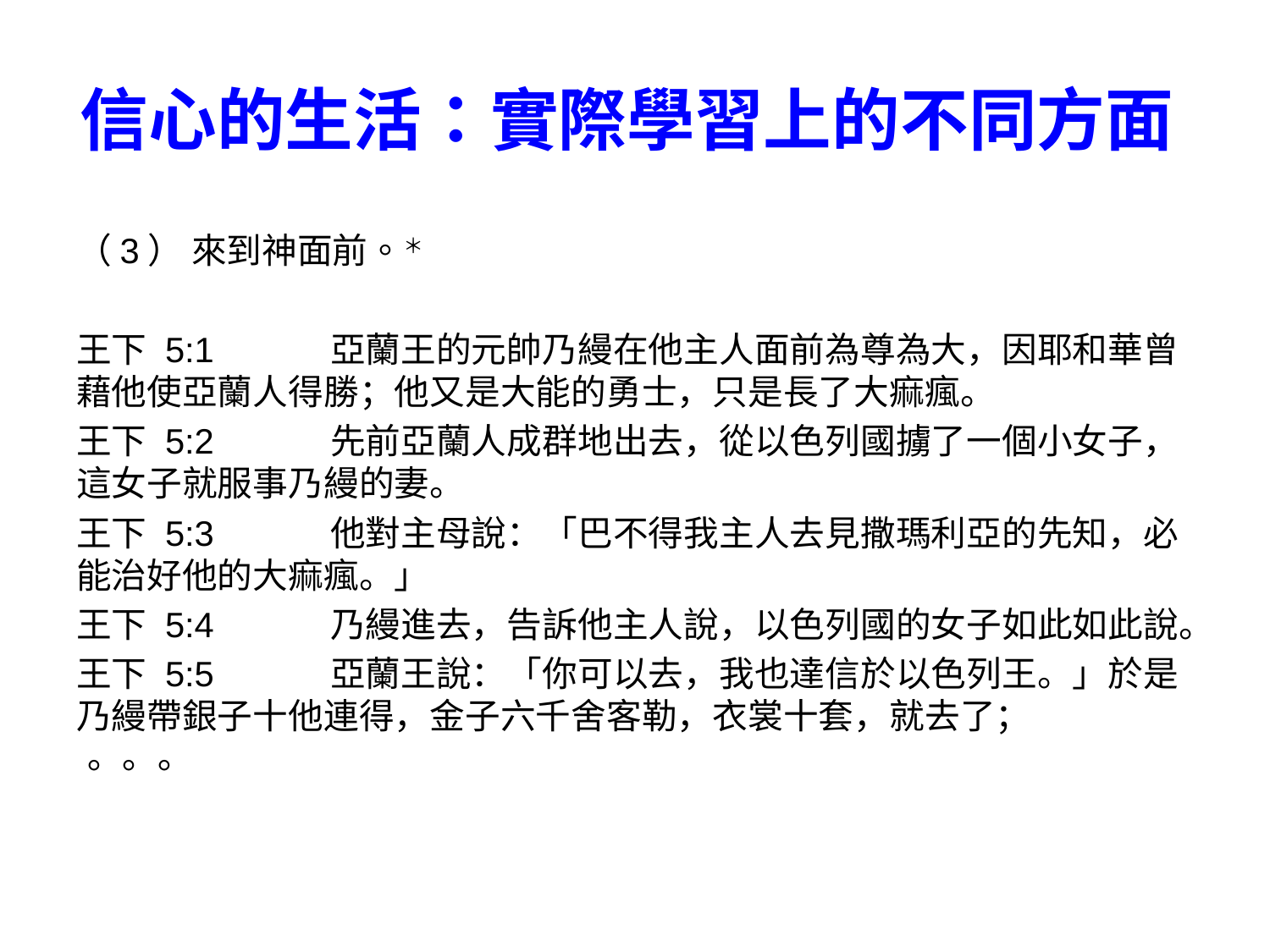

# 信心的生活：實際學習上的不同方面
（3） 來到神面前。＊

王下 5:1	亞蘭王的元帥乃縵在他主人面前為尊為大，因耶和華曾藉他使亞蘭人得勝；他又是大能的勇士，只是長了大痲瘋。
王下 5:2	先前亞蘭人成群地出去，從以色列國擄了一個小女子，這女子就服事乃縵的妻。
王下 5:3	他對主母說：「巴不得我主人去見撒瑪利亞的先知，必能治好他的大痲瘋。」
王下 5:4	乃縵進去，告訴他主人說，以色列國的女子如此如此說。
王下 5:5	亞蘭王說：「你可以去，我也達信於以色列王。」於是乃縵帶銀子十他連得，金子六千舍客勒，衣裳十套，就去了；
。。。